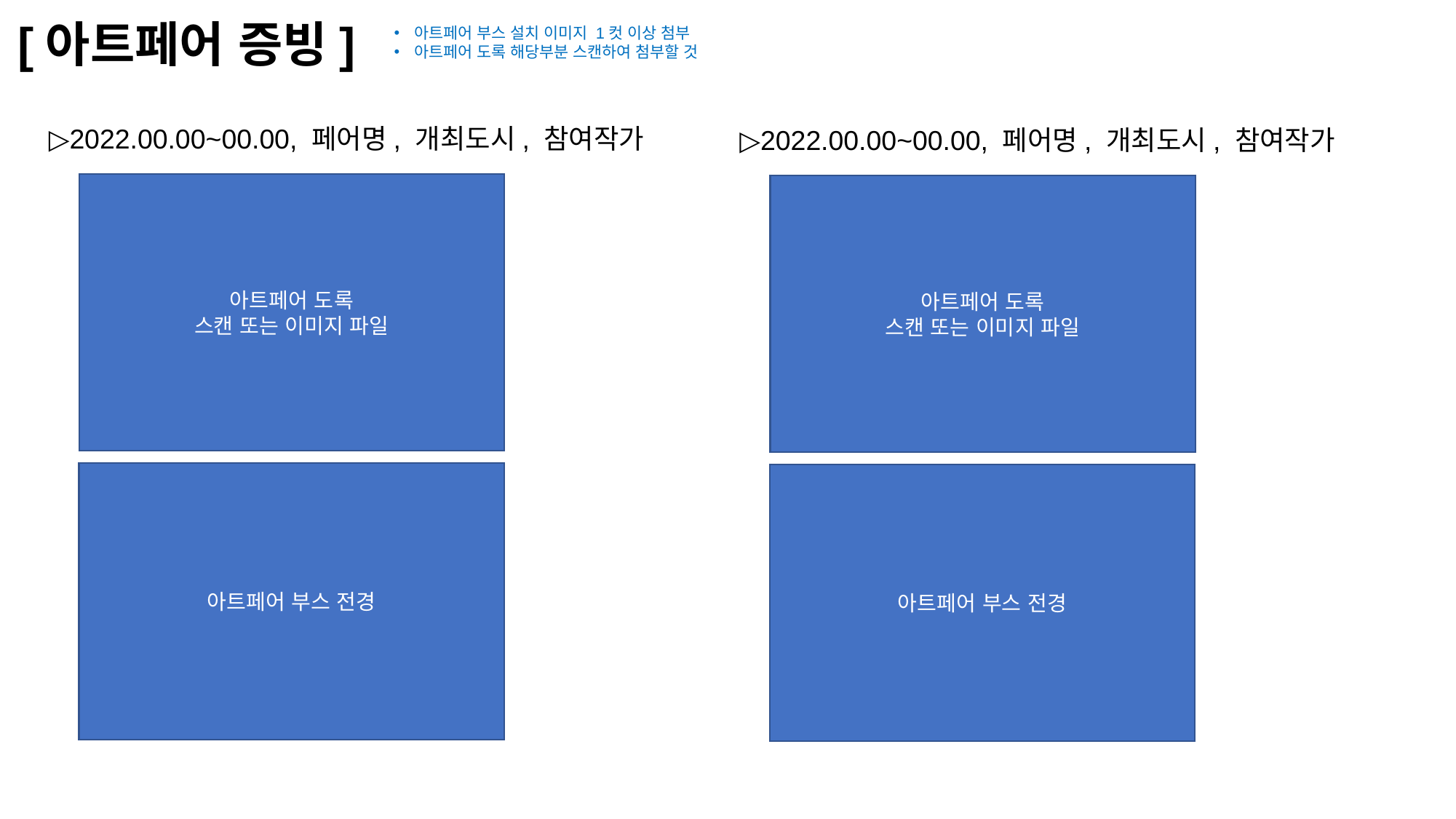

# [아트페어 증빙]
아트페어 부스 설치 이미지 1컷 이상 첨부
아트페어 도록 해당부분 스캔하여 첨부할 것
▷2022.00.00~00.00, 페어명, 개최도시, 참여작가
▷2022.00.00~00.00, 페어명, 개최도시, 참여작가
아트페어 도록
스캔 또는 이미지 파일
아트페어 도록
스캔 또는 이미지 파일
아트페어 부스 전경
아트페어 부스 전경